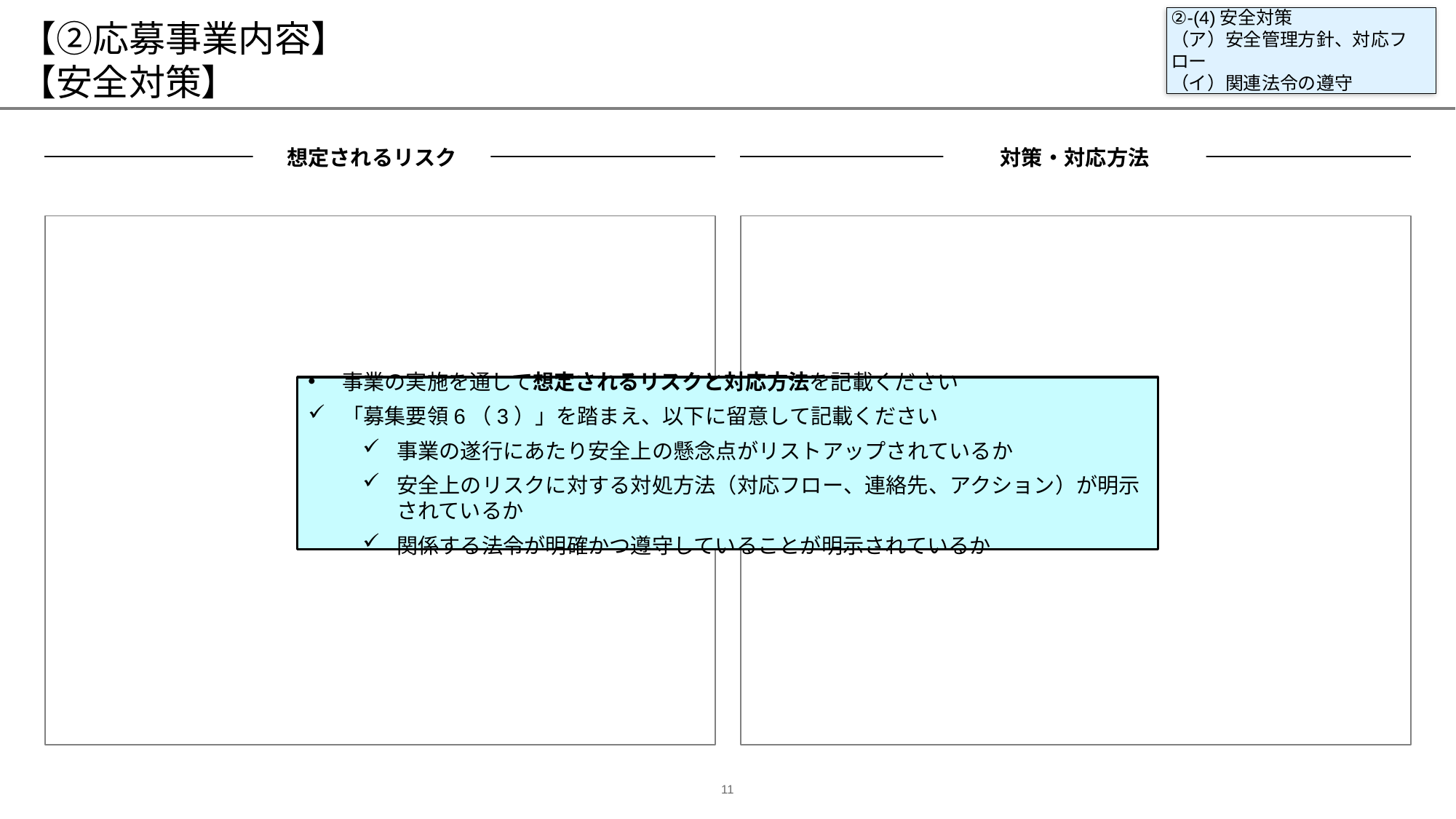

# 【②応募事業内容】 【安全対策】
②‐(4)安全対策
（ア）安全管理方針、対応フロー
（イ）関連法令の遵守
想定されるリスク
対策・対応方法
“
“
事業の実施を通して想定されるリスクと対応方法を記載ください
「募集要領6（3）」を踏まえ、以下に留意して記載ください
事業の遂行にあたり安全上の懸念点がリストアップされているか
安全上のリスクに対する対処方法（対応フロー、連絡先、アクション）が明示されているか
関係する法令が明確かつ遵守していることが明示されているか